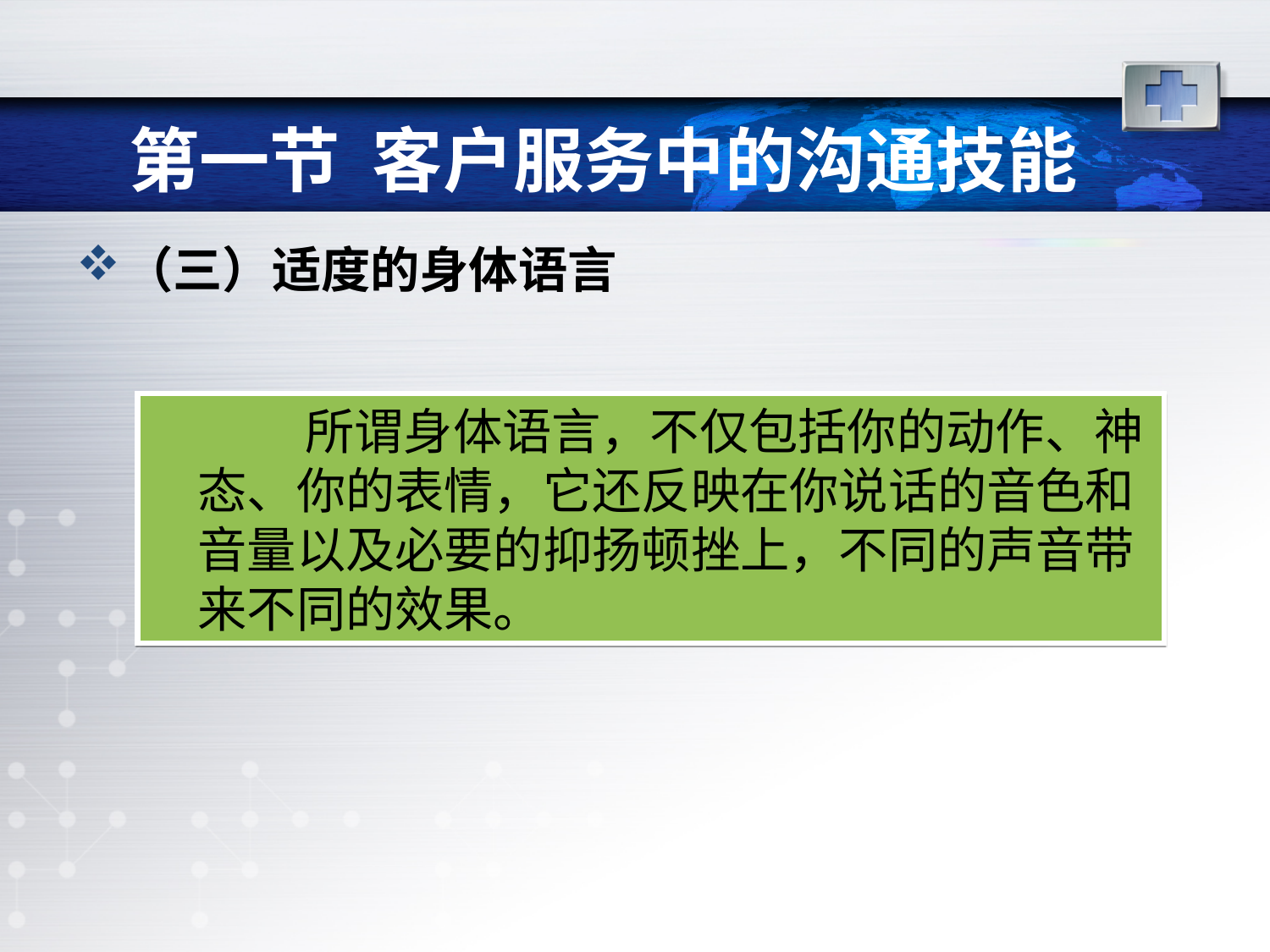

# 第一节  客户服务中的沟通技能
（三）适度的身体语言

             所谓身体语言，不仅包括你的动作、神态、你的表情，它还反映在你说话的音色和音量以及必要的抑扬顿挫上，不同的声音带来不同的效果。